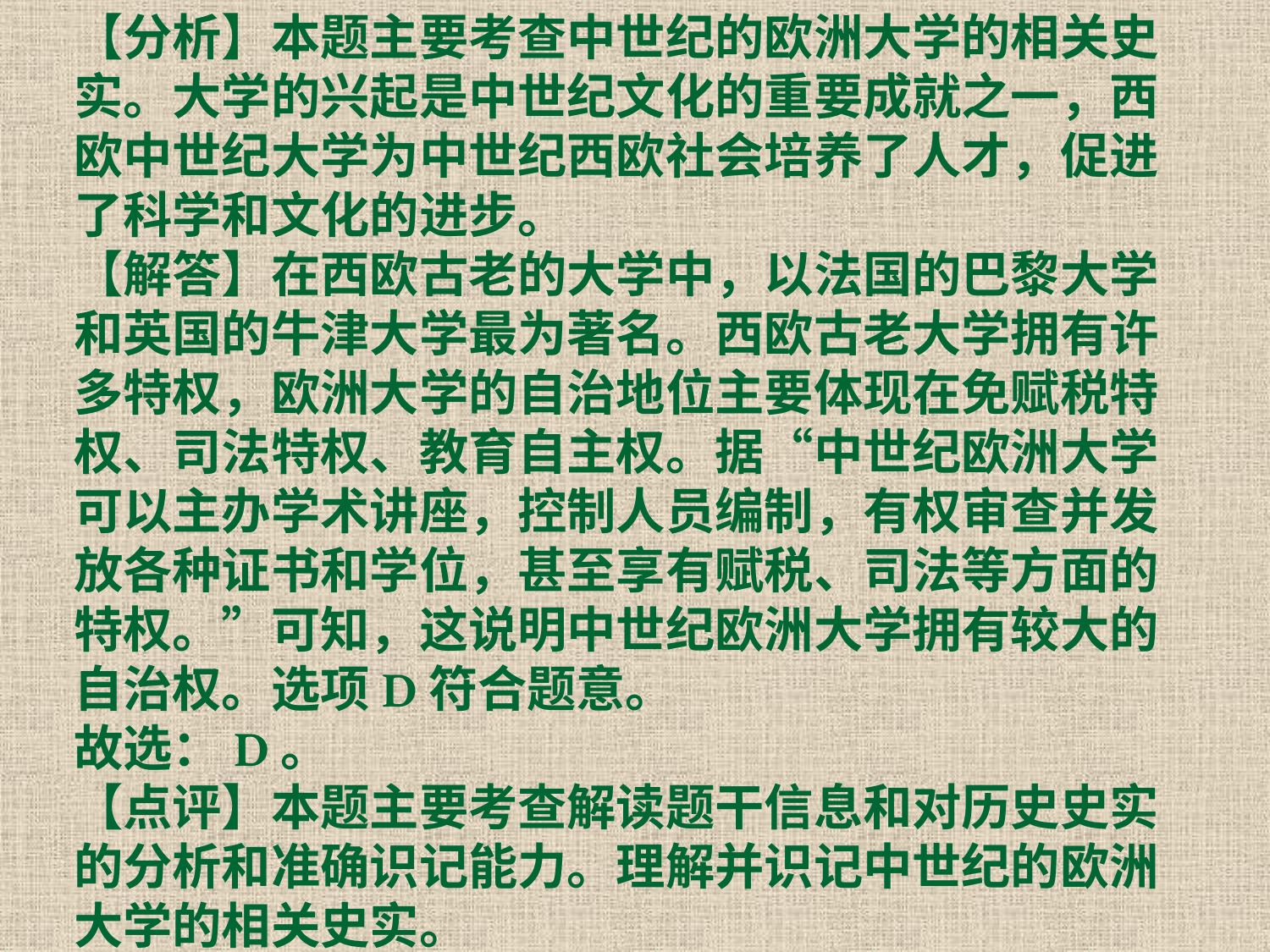

# 【分析】本题主要考查中世纪的欧洲大学的相关史实。大学的兴起是中世纪文化的重要成就之一，西欧中世纪大学为中世纪西欧社会培养了人才，促进了科学和文化的进步。 【解答】在西欧古老的大学中，以法国的巴黎大学和英国的牛津大学最为著名。西欧古老大学拥有许多特权，欧洲大学的自治地位主要体现在免赋税特权、司法特权、教育自主权。据“中世纪欧洲大学可以主办学术讲座，控制人员编制，有权审查并发放各种证书和学位，甚至享有赋税、司法等方面的特权。”可知，这说明中世纪欧洲大学拥有较大的自治权。选项D符合题意。 故选：D。 【点评】本题主要考查解读题干信息和对历史史实的分析和准确识记能力。理解并识记中世纪的欧洲大学的相关史实。